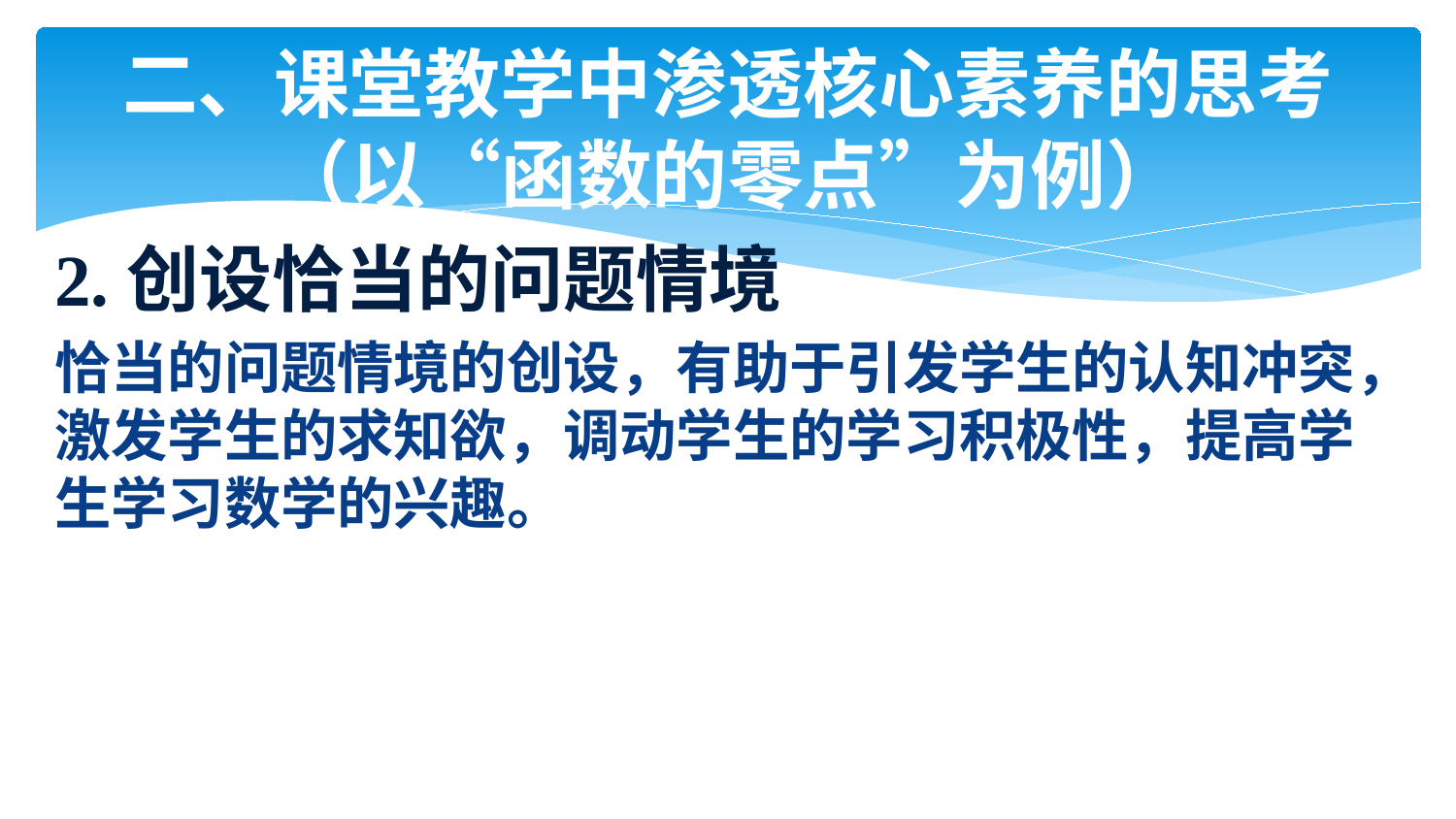

二、课堂教学中渗透核心素养的思考（以“函数的零点”为例）
2.创设恰当的问题情境
恰当的问题情境的创设，有助于引发学生的认知冲突，激发学生的求知欲，调动学生的学习积极性，提高学生学习数学的兴趣。